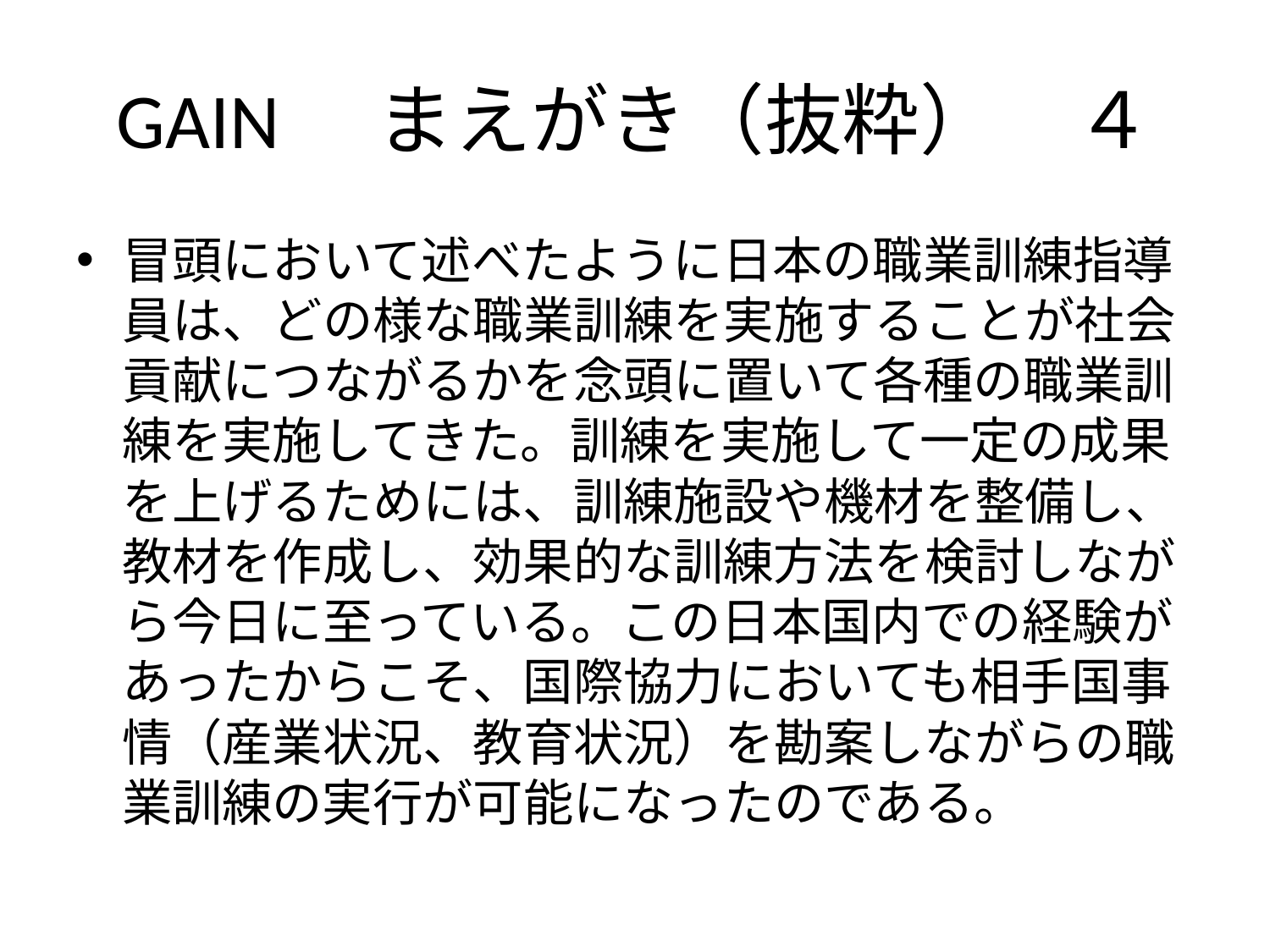

# GAIN　まえがき（抜粋）　４
冒頭において述べたように日本の職業訓練指導員は、どの様な職業訓練を実施することが社会貢献につながるかを念頭に置いて各種の職業訓練を実施してきた。訓練を実施して一定の成果を上げるためには、訓練施設や機材を整備し、教材を作成し、効果的な訓練方法を検討しながら今日に至っている。この日本国内での経験があったからこそ、国際協力においても相手国事情（産業状況、教育状況）を勘案しながらの職業訓練の実行が可能になったのである。